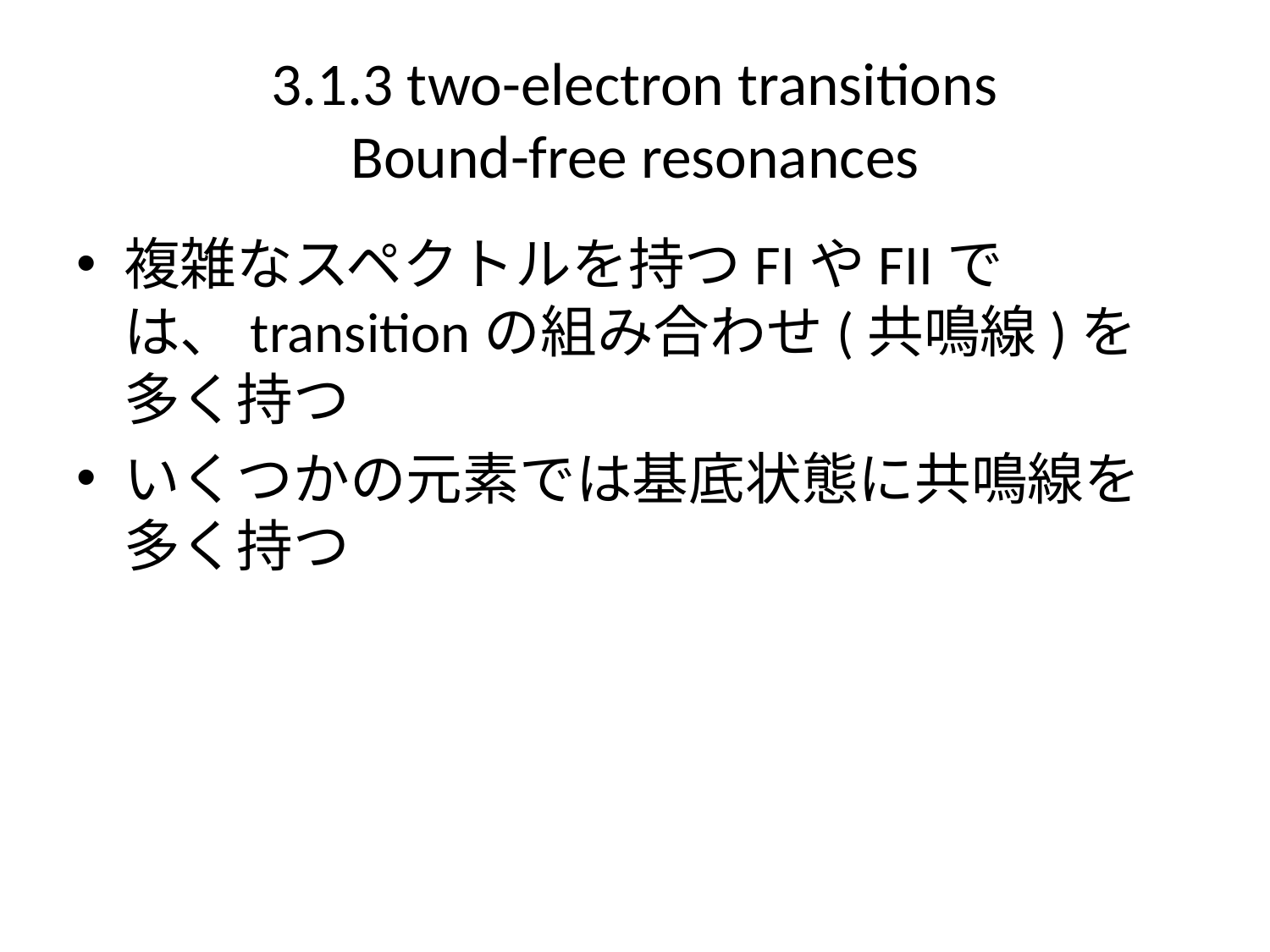

# 3.1.3 two-electron transitions Bound-free resonances
複雑なスペクトルを持つFIやFIIでは、transitionの組み合わせ(共鳴線)を多く持つ
いくつかの元素では基底状態に共鳴線を多く持つ